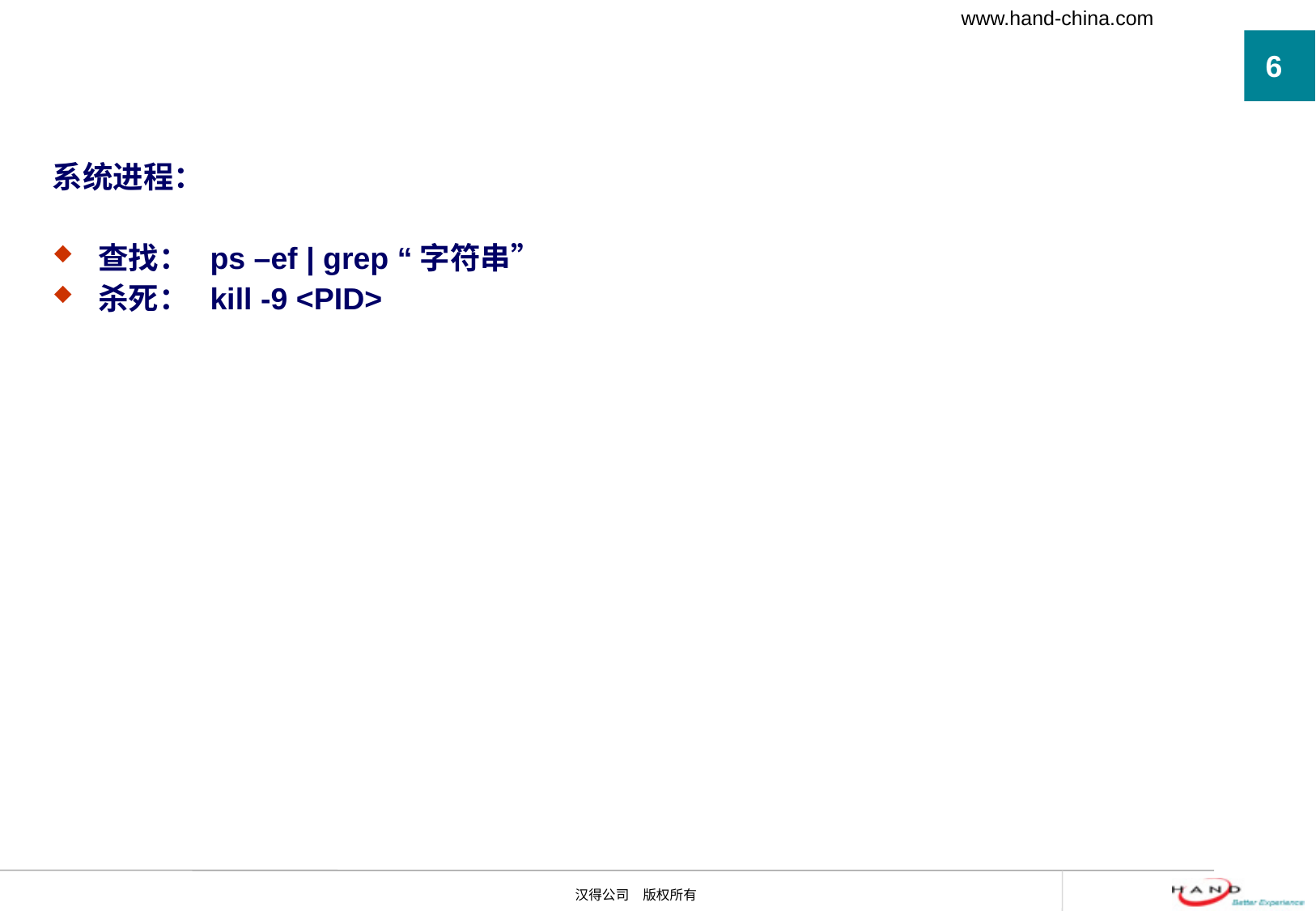

#
系统进程：

查找：  ps –ef | grep “字符串”
杀死：  kill -9 <PID>